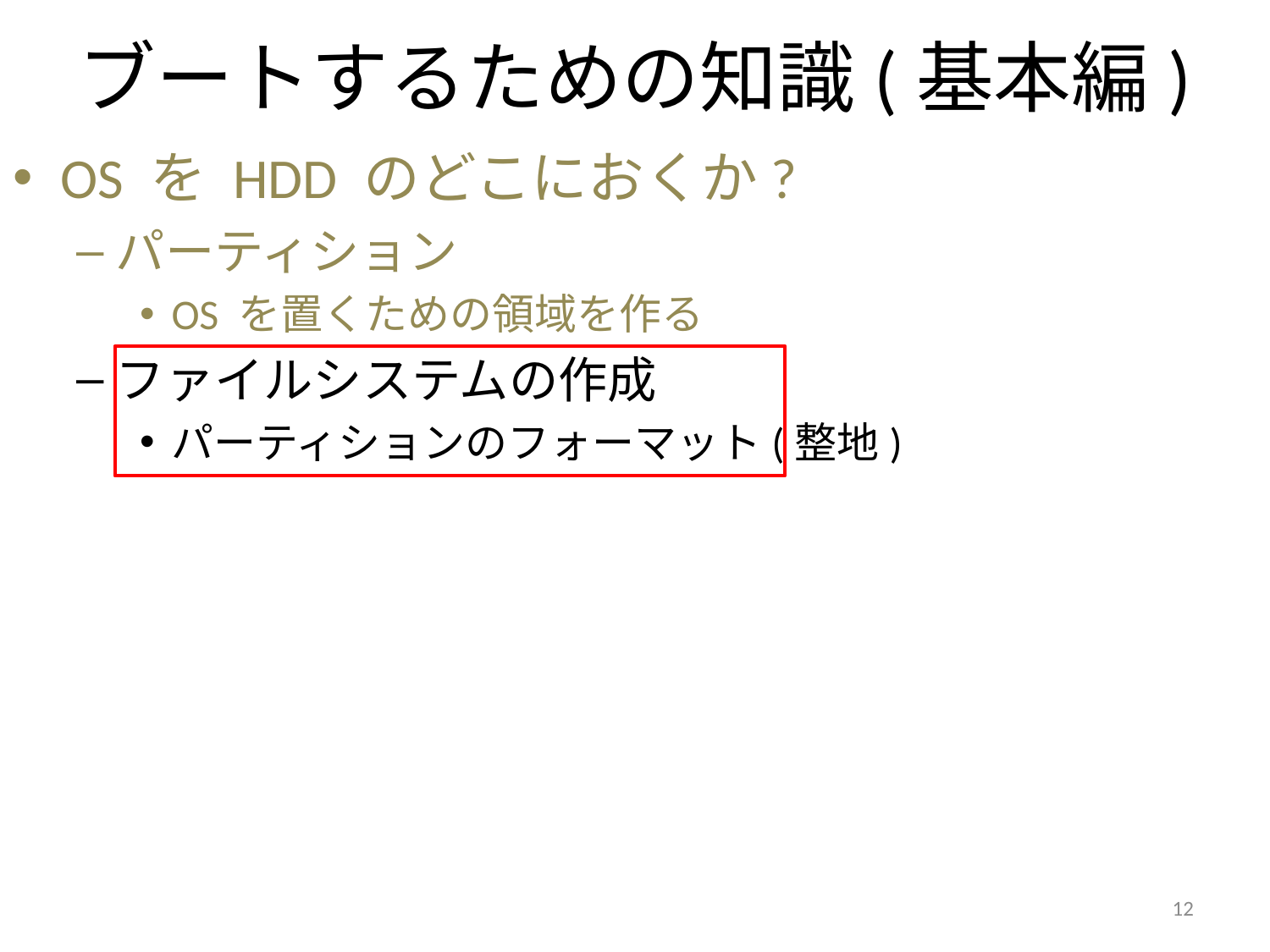

# ブートするための知識(基本編)
OS を HDD のどこにおくか?
パーティション
OS を置くための領域を作る
ファイルシステムの作成
パーティションのフォーマット(整地)

12